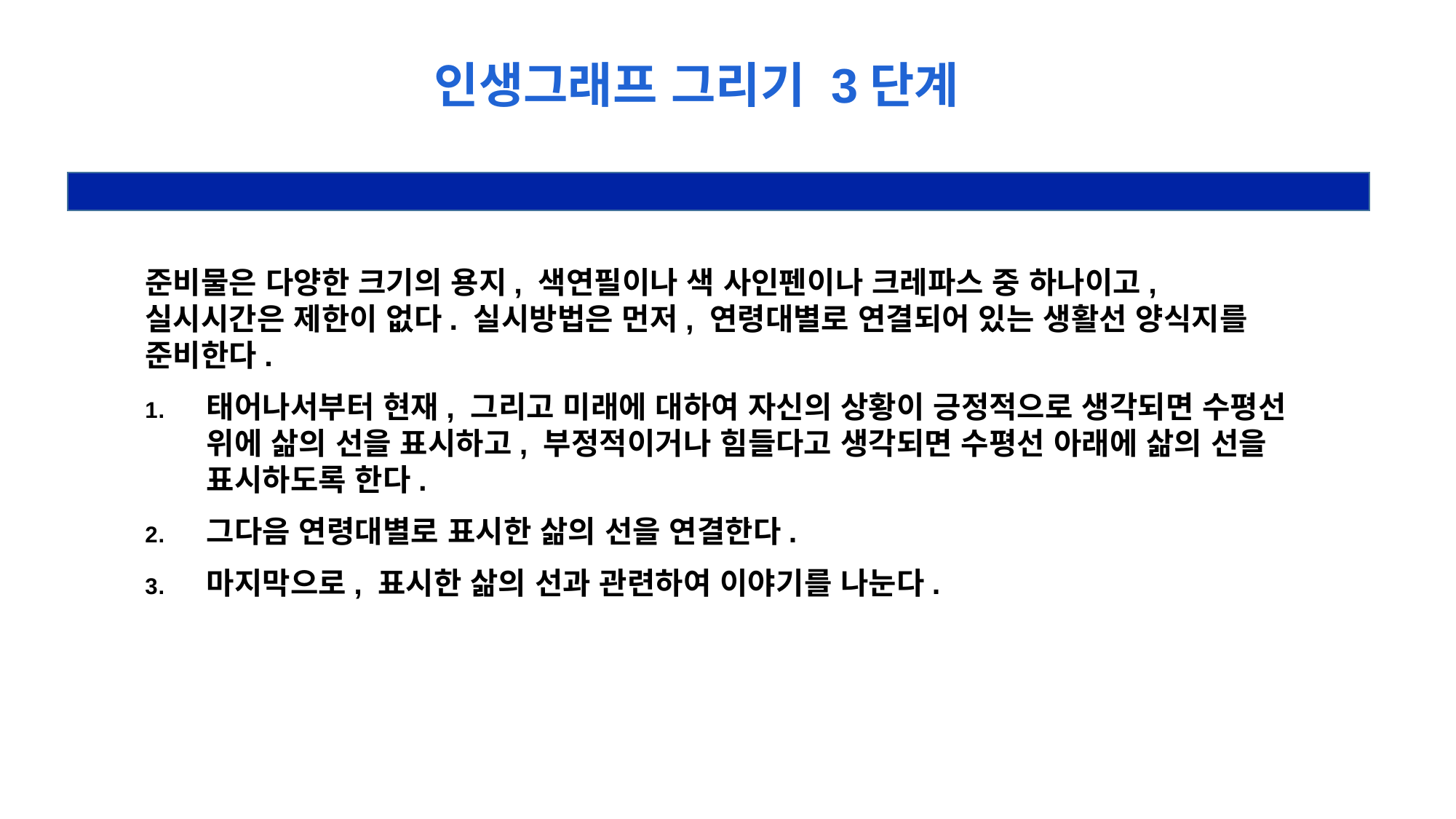

인생그래프 그리기 3단계

준비물은 다양한 크기의 용지, 색연필이나 색 사인펜이나 크레파스 중 하나이고, 실시시간은 제한이 없다. 실시방법은 먼저, 연령대별로 연결되어 있는 생활선 양식지를 준비한다.
태어나서부터 현재, 그리고 미래에 대하여 자신의 상황이 긍정적으로 생각되면 수평선 위에 삶의 선을 표시하고, 부정적이거나 힘들다고 생각되면 수평선 아래에 삶의 선을 표시하도록 한다.
그다음 연령대별로 표시한 삶의 선을 연결한다.
마지막으로, 표시한 삶의 선과 관련하여 이야기를 나눈다.